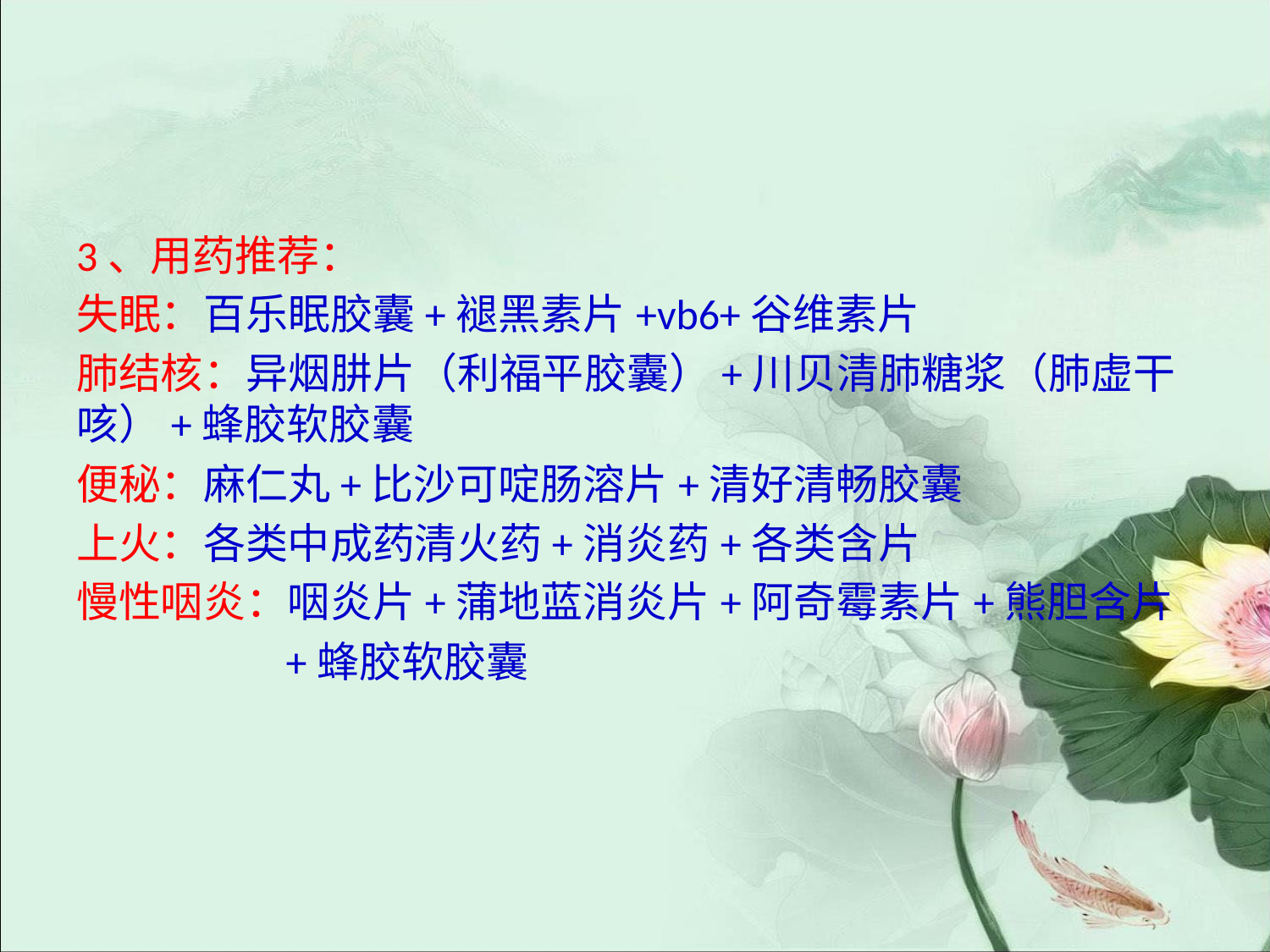

#
3、用药推荐：
失眠：百乐眠胶囊+褪黑素片+vb6+谷维素片
肺结核：异烟肼片（利福平胶囊）+川贝清肺糖浆（肺虚干 咳）+蜂胶软胶囊
便秘：麻仁丸+比沙可啶肠溶片+清好清畅胶囊
上火：各类中成药清火药+消炎药+各类含片
慢性咽炎：咽炎片+蒲地蓝消炎片+阿奇霉素片+熊胆含片
                      +蜂胶软胶囊